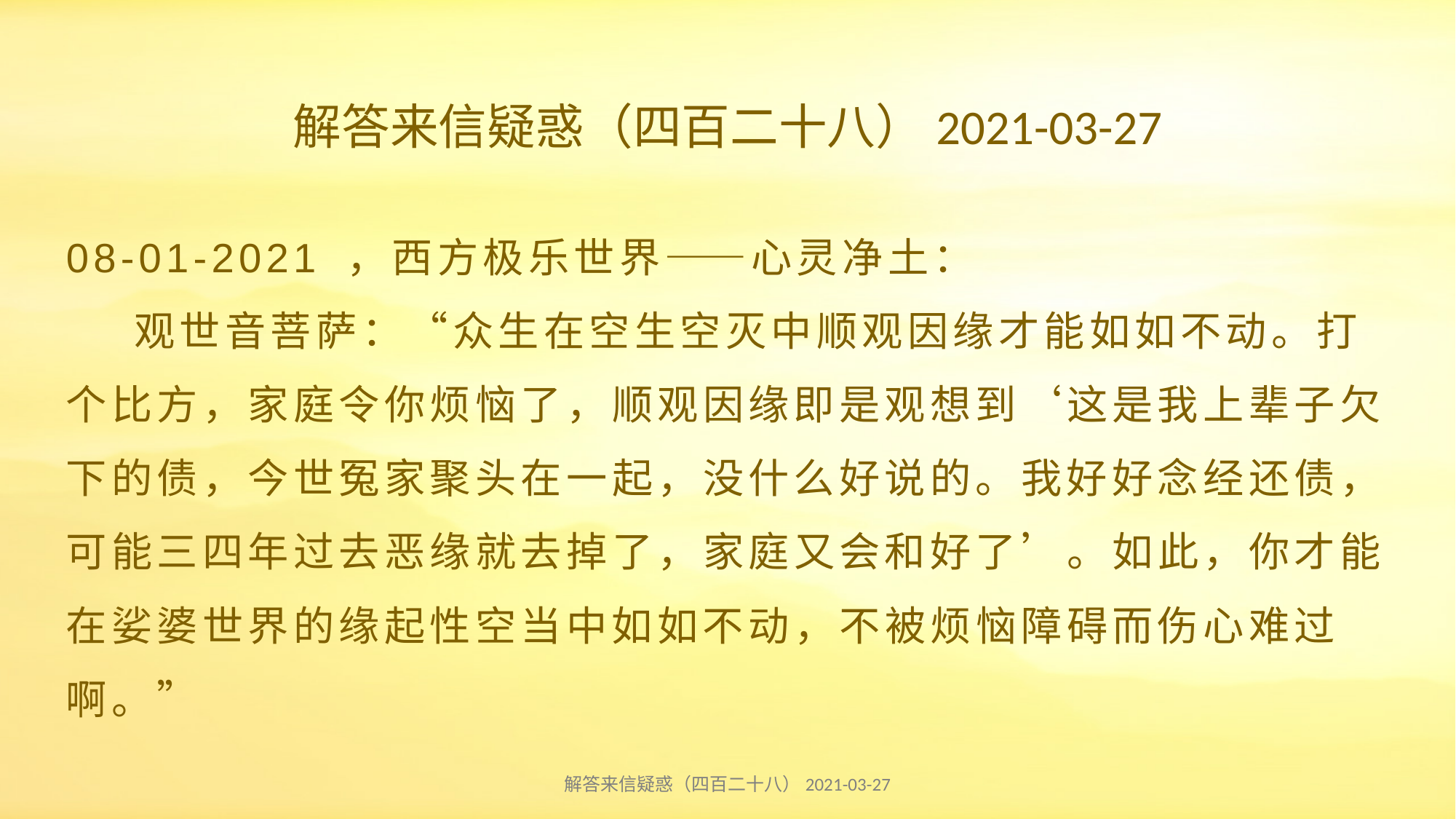

解答来信疑惑（四百二十八）2021-03-27
# 08-01-2021 ，西方极乐世界——心灵净土： 观世音菩萨：“众生在空生空灭中顺观因缘才能如如不动。打个比方，家庭令你烦恼了，顺观因缘即是观想到‘这是我上辈子欠下的债，今世冤家聚头在一起，没什么好说的。我好好念经还债，可能三四年过去恶缘就去掉了，家庭又会和好了’。如此，你才能在娑婆世界的缘起性空当中如如不动，不被烦恼障碍而伤心难过啊。”
解答来信疑惑（四百二十八）2021-03-27